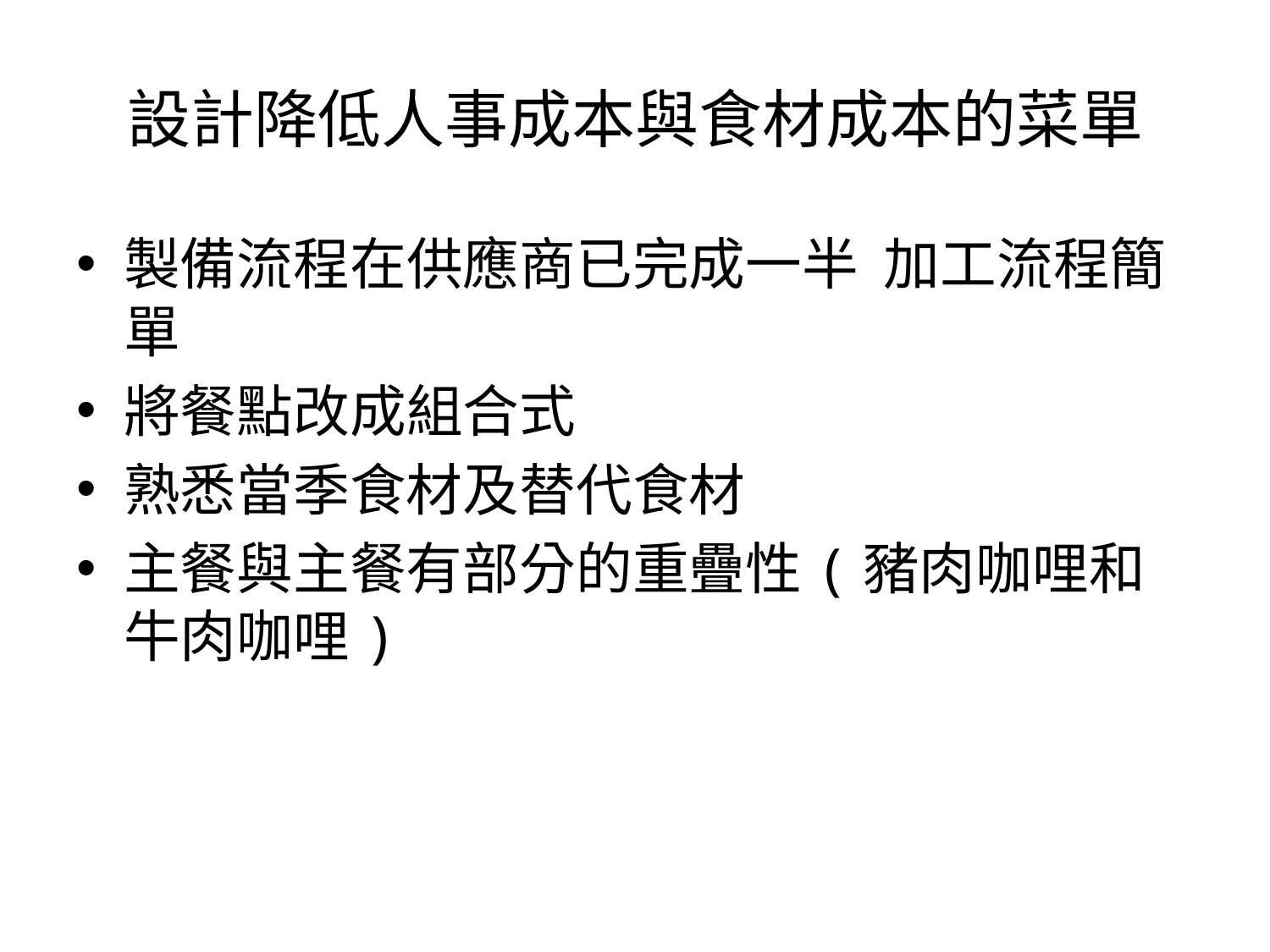

# 設計降低人事成本與食材成本的菜單
製備流程在供應商已完成一半  加工流程簡單
將餐點改成組合式
熟悉當季食材及替代食材
主餐與主餐有部分的重疊性(豬肉咖哩和牛肉咖哩)